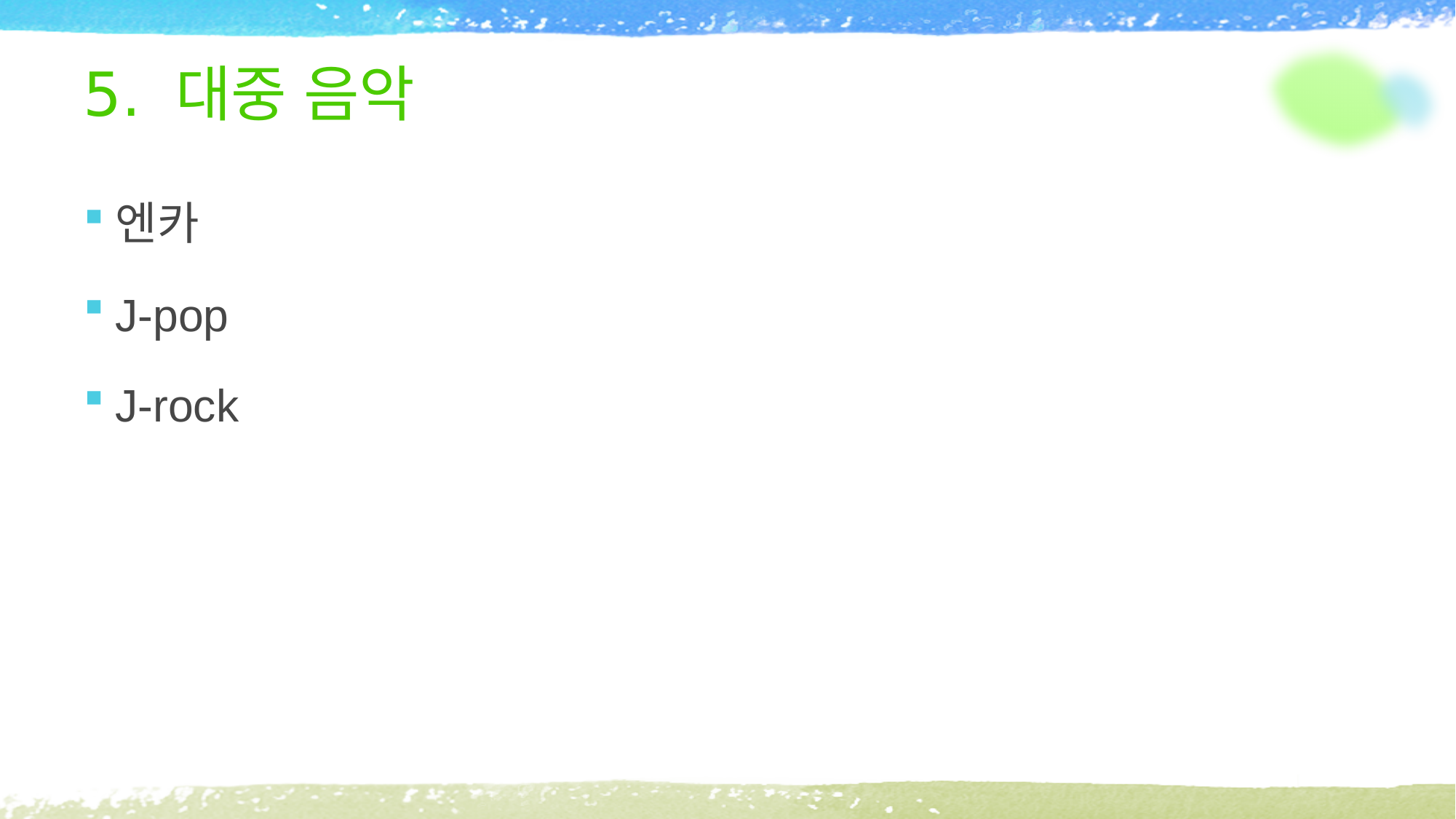

# 5. 대중 음악
엔카
J-pop
J-rock